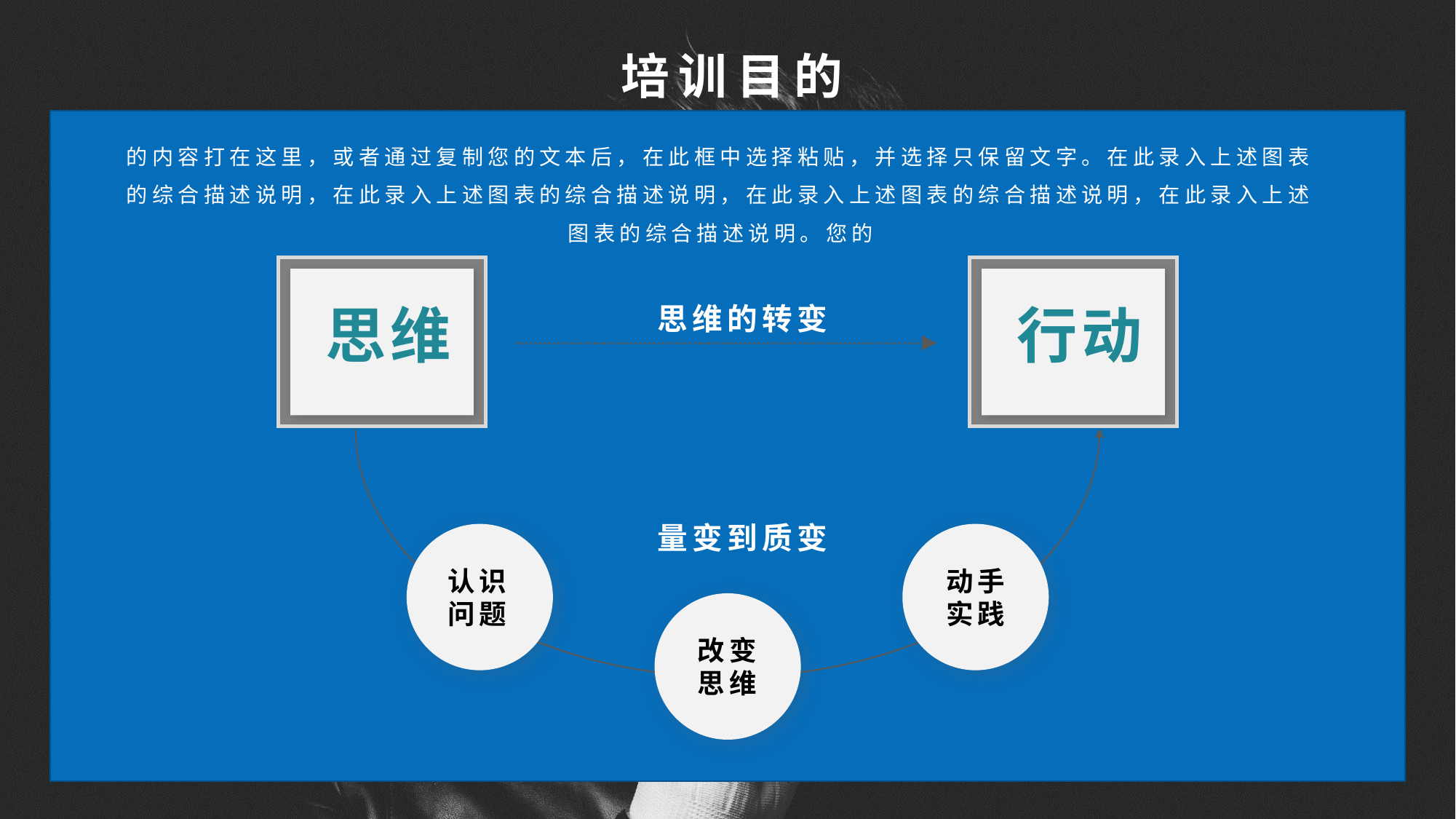

培训目的
的内容打在这里，或者通过复制您的文本后，在此框中选择粘贴，并选择只保留文字。在此录入上述图表的综合描述说明，在此录入上述图表的综合描述说明，在此录入上述图表的综合描述说明，在此录入上述图表的综合描述说明。您的

思维
行动
思维的转变

量变到质变

认识
问题
动手
实践

改变
思维